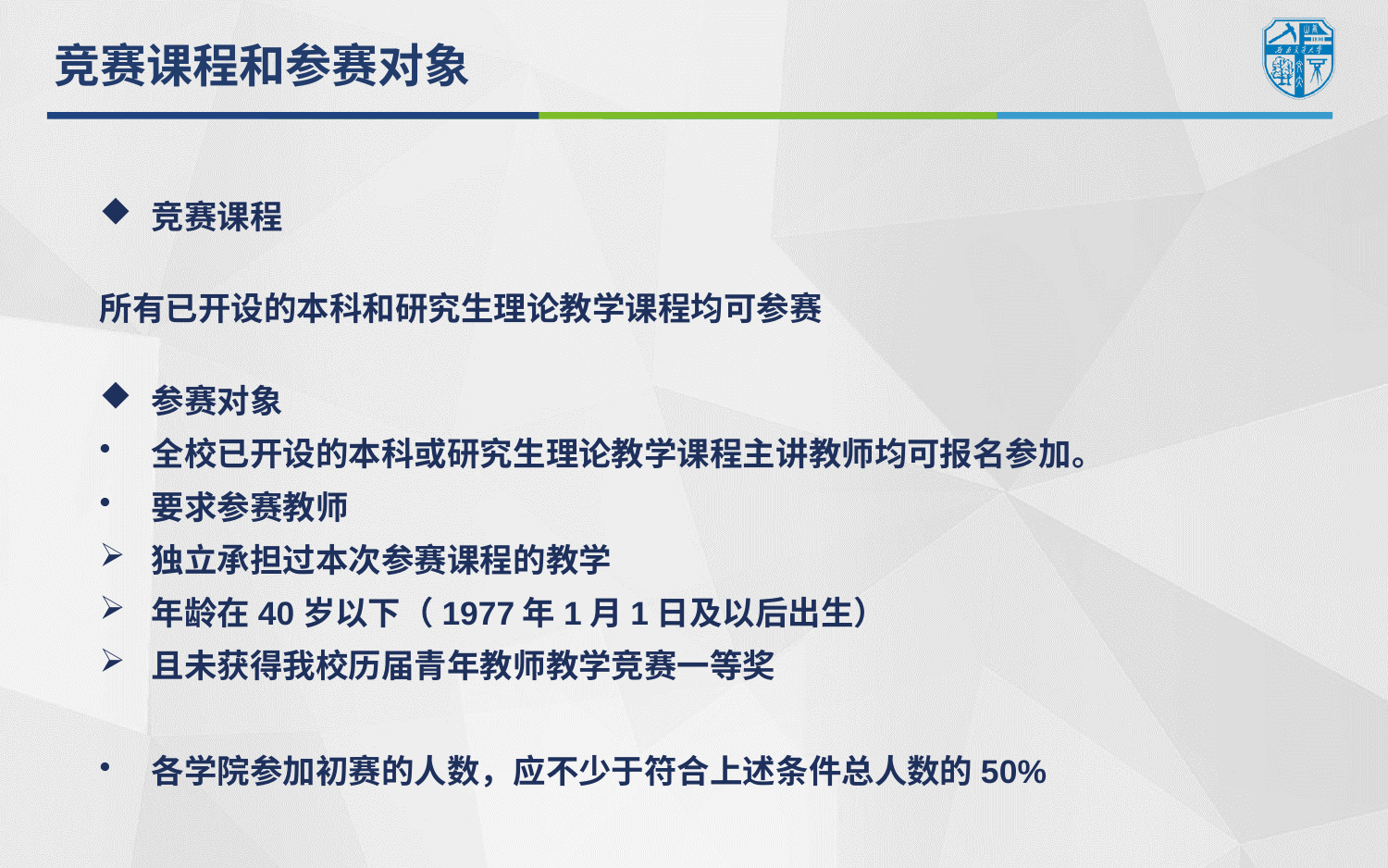

竞赛课程和参赛对象
竞赛课程
所有已开设的本科和研究生理论教学课程均可参赛
参赛对象
全校已开设的本科或研究生理论教学课程主讲教师均可报名参加。
要求参赛教师
独立承担过本次参赛课程的教学
年龄在40岁以下（1977年1月1日及以后出生）
且未获得我校历届青年教师教学竞赛一等奖

各学院参加初赛的人数，应不少于符合上述条件总人数的50%